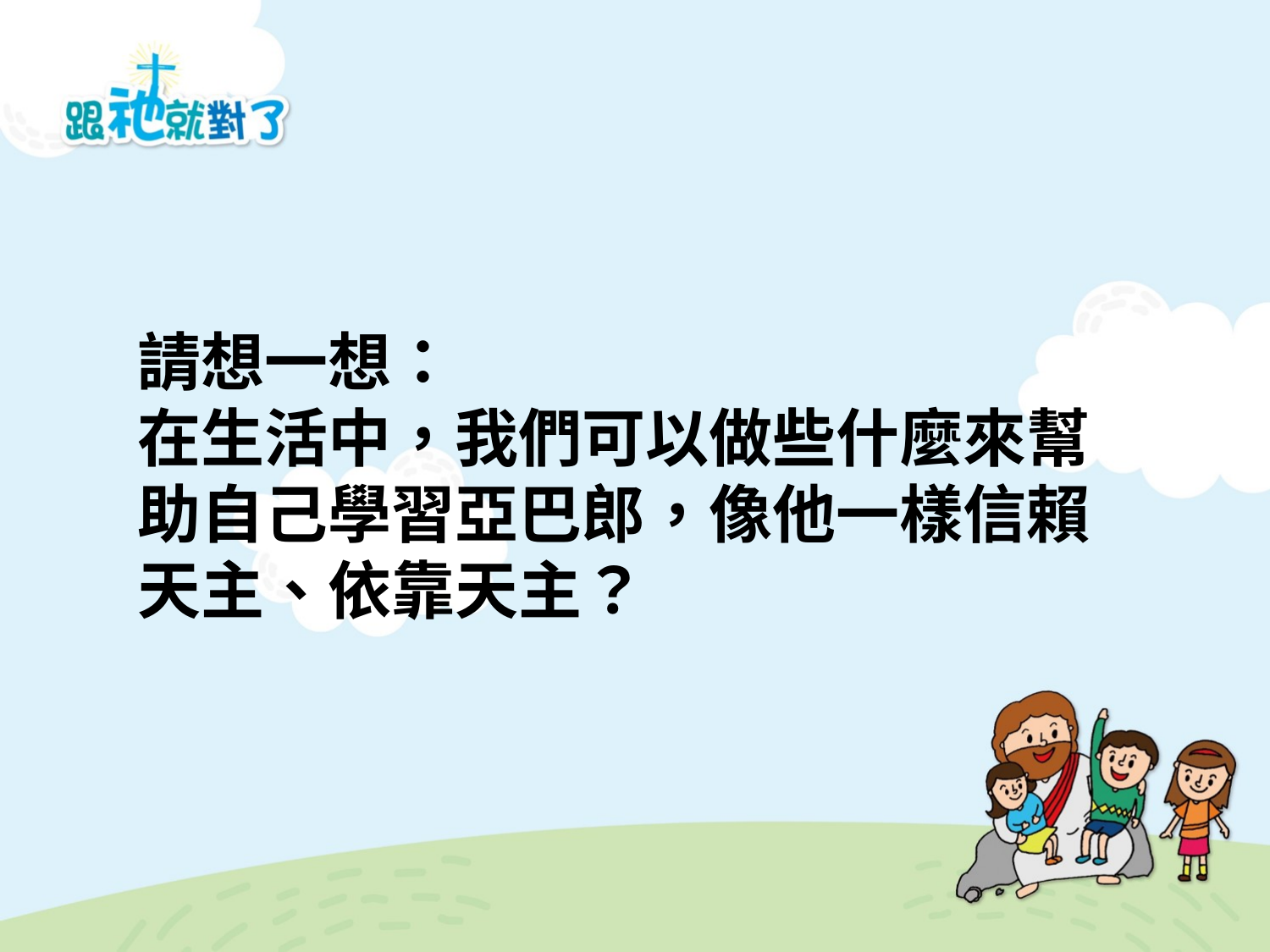

請想一想：
在生活中，我們可以做些什麼來幫助自己學習亞巴郎，像他一樣信賴天主、依靠天主？